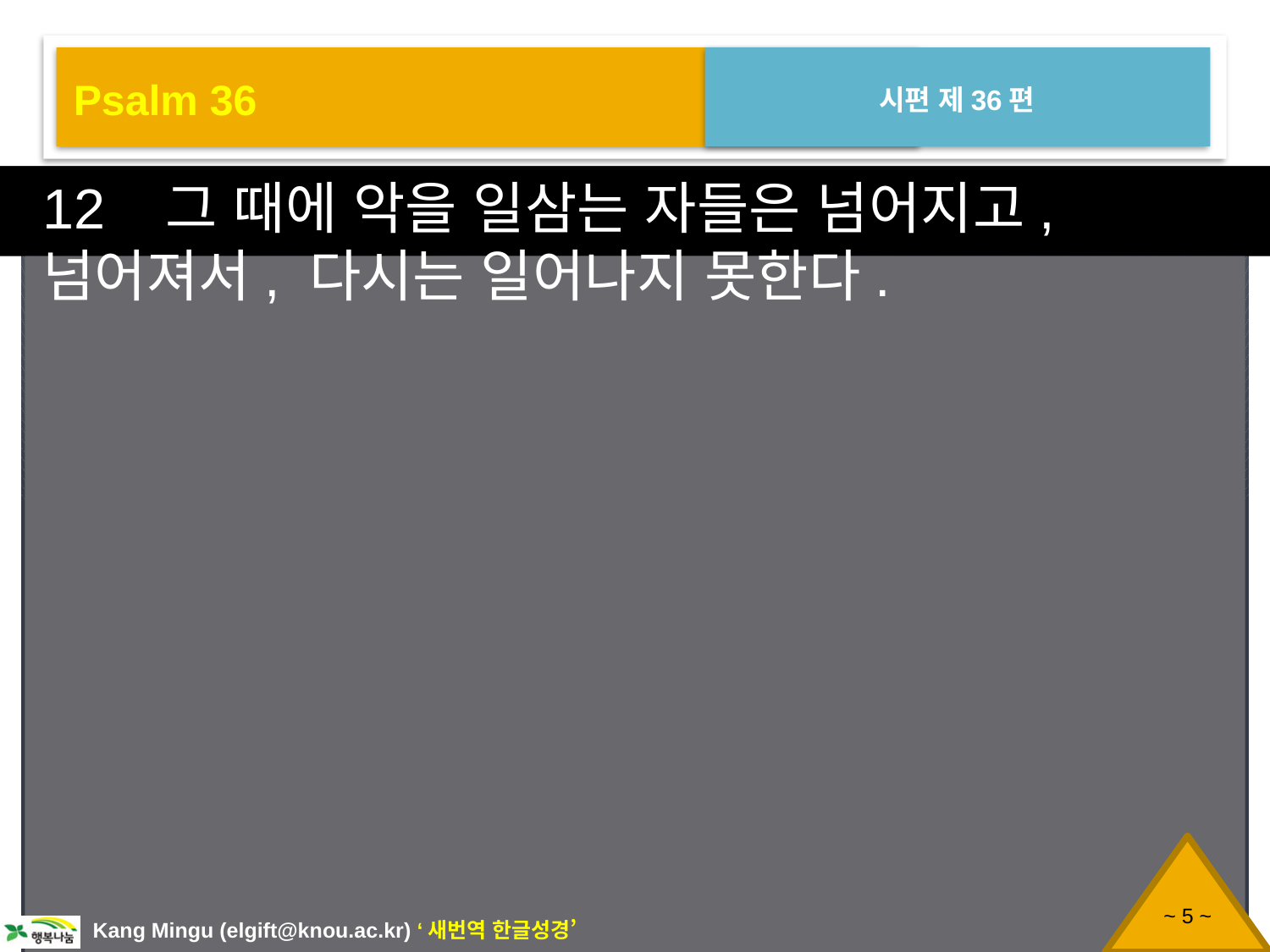

Psalm 36
시편 제36편
12   그 때에 악을 일삼는 자들은 넘어지고, 넘어져서, 다시는 일어나지 못한다.